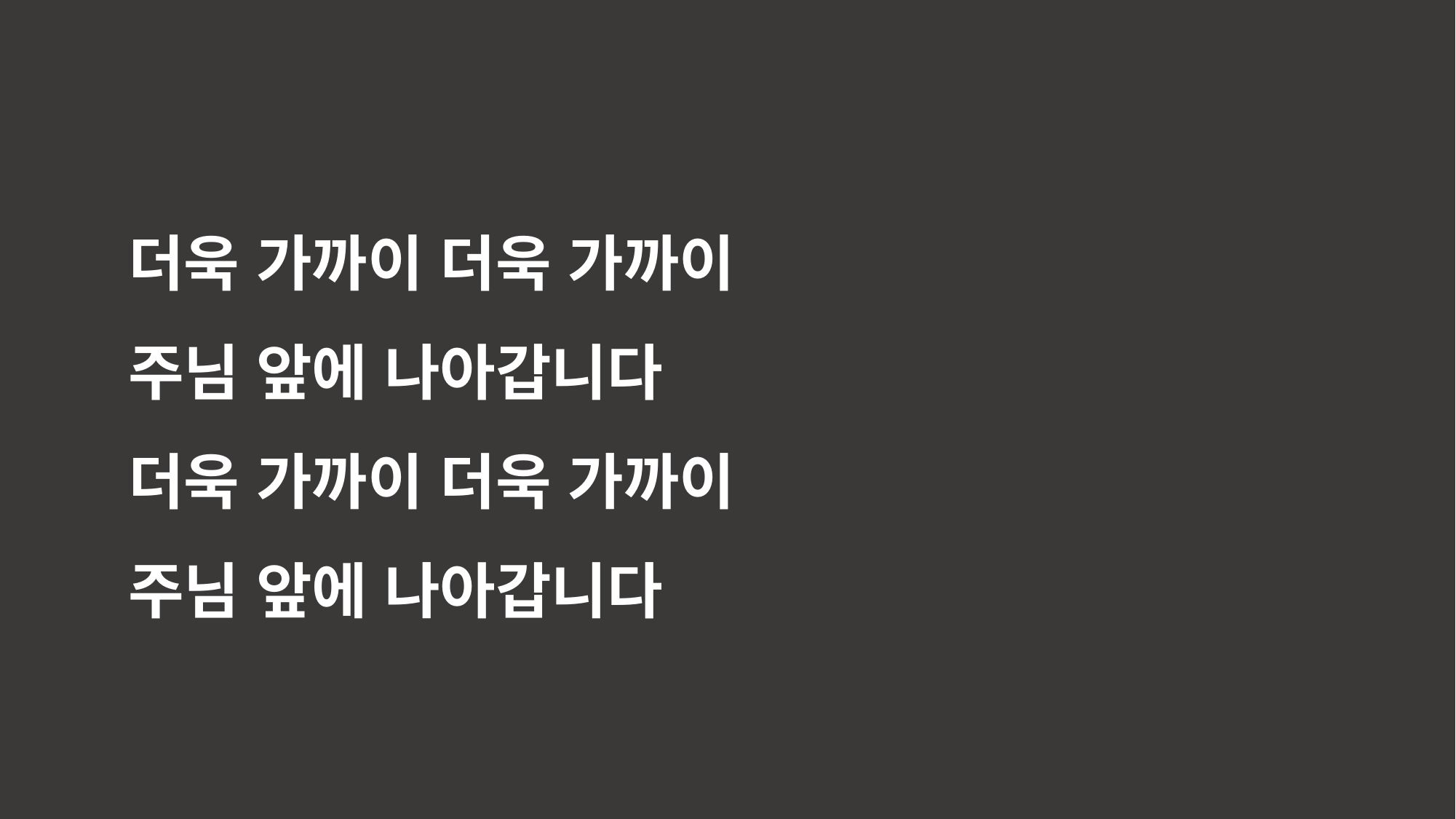

더욱 가까이 더욱 가까이
주님 앞에 나아갑니다
더욱 가까이 더욱 가까이
주님 앞에 나아갑니다